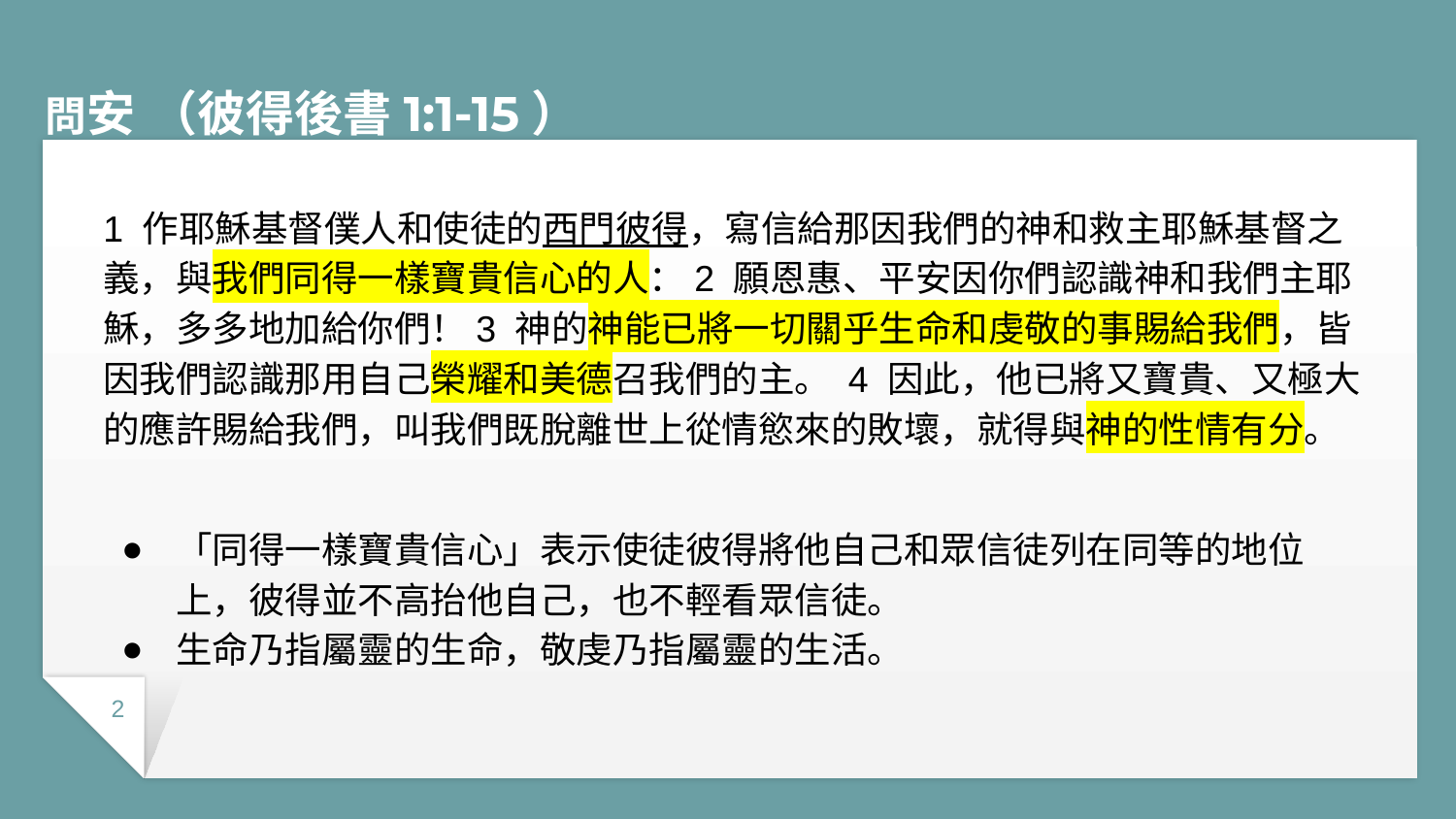

# 問安 （彼得後書1:1-15）
1 作耶穌基督僕人和使徒的西門彼得，寫信給那因我們的神和救主耶穌基督之義，與我們同得一樣寶貴信心的人：2 願恩惠、平安因你們認識神和我們主耶穌，多多地加給你們！3 神的神能已將一切關乎生命和虔敬的事賜給我們，皆因我們認識那用自己榮耀和美德召我們的主。 4 因此，他已將又寶貴、又極大的應許賜給我們，叫我們既脫離世上從情慾來的敗壞，就得與神的性情有分。

「同得一樣寶貴信心」表示使徒彼得將他自己和眾信徒列在同等的地位上，彼得並不高抬他自己，也不輕看眾信徒。
生命乃指屬靈的生命，敬虔乃指屬靈的生活。

2